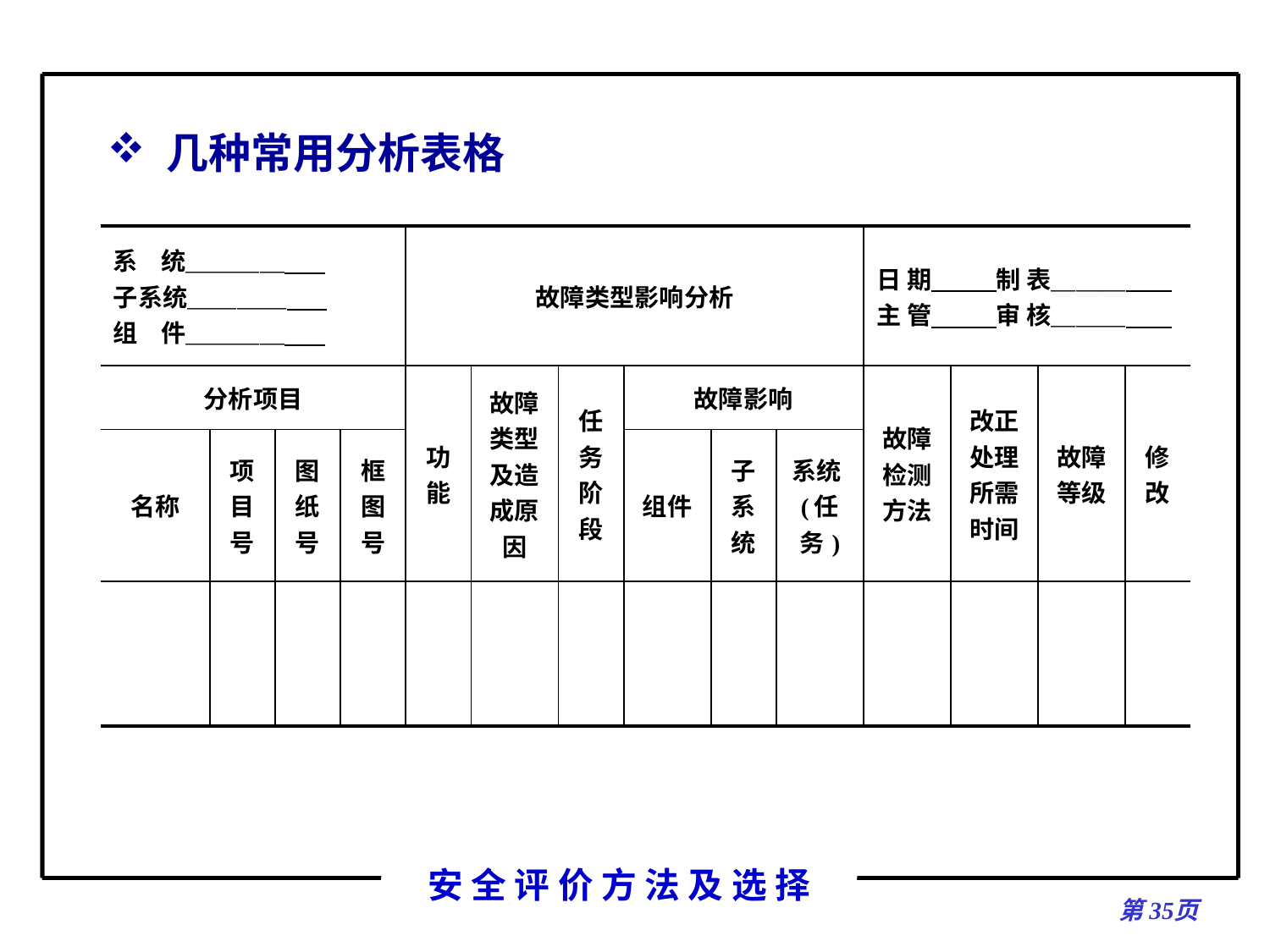

几种常用分析表格
| 系 统＿＿＿＿ 子系统＿＿＿＿ 组 件＿＿＿＿ |  |  |  | 故障类型影响分析 |  |  |  |  |  | 日 期 　 制 表＿＿＿ 主 管 　 审 核＿＿＿ |  |  |  |
| --- | --- | --- | --- | --- | --- | --- | --- | --- | --- | --- | --- | --- | --- |
| 分析项目 |  |  |  | 功能 | 故障类型及造成原因 | 任务阶段 | 故障影响 |  |  | 故障检测方法 | 改正处理所需时间 | 故障等级 | 修改 |
| 名称 | 项目号 | 图纸号 | 框图号 |  |  |  | 组件 | 子系统 | 系统(任务) |  |  |  |  |
|  |  |  |  |  |  |  |  |  |  |  |  |  |  |

第35页